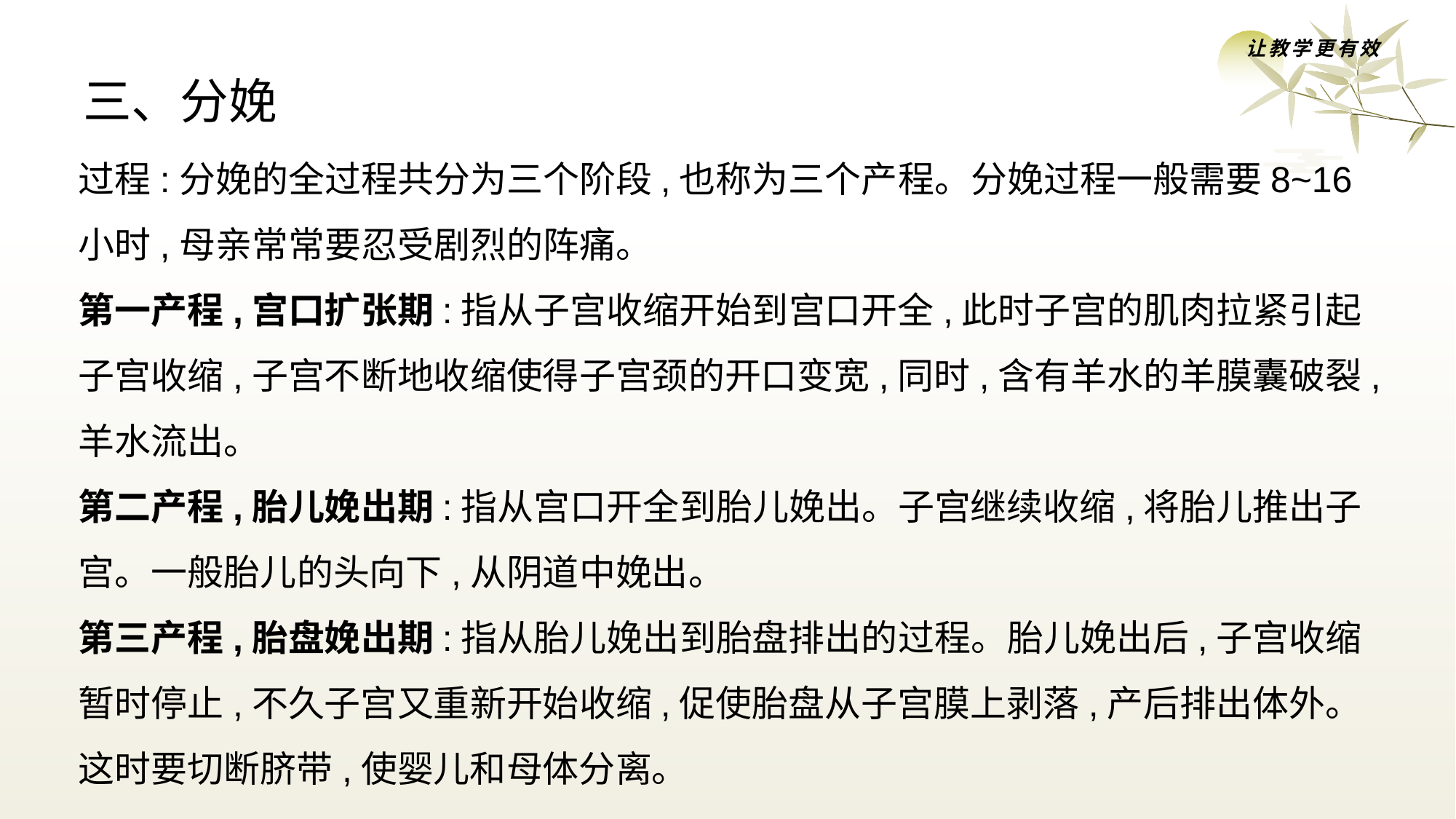

让教学更有效
# 三、分娩
过程:分娩的全过程共分为三个阶段,也称为三个产程。分娩过程一般需要8~16小时,母亲常常要忍受剧烈的阵痛。
第一产程,宫口扩张期:指从子宫收缩开始到宫口开全,此时子宫的肌肉拉紧引起子宫收缩,子宫不断地收缩使得子宫颈的开口变宽,同时,含有羊水的羊膜囊破裂,羊水流出。
第二产程,胎儿娩出期:指从宫口开全到胎儿娩出。子宫继续收缩,将胎儿推出子宫。一般胎儿的头向下,从阴道中娩出。
第三产程,胎盘娩出期:指从胎儿娩出到胎盘排出的过程。胎儿娩出后,子宫收缩暂时停止,不久子宫又重新开始收缩,促使胎盘从子宫膜上剥落,产后排出体外。这时要切断脐带,使婴儿和母体分离。